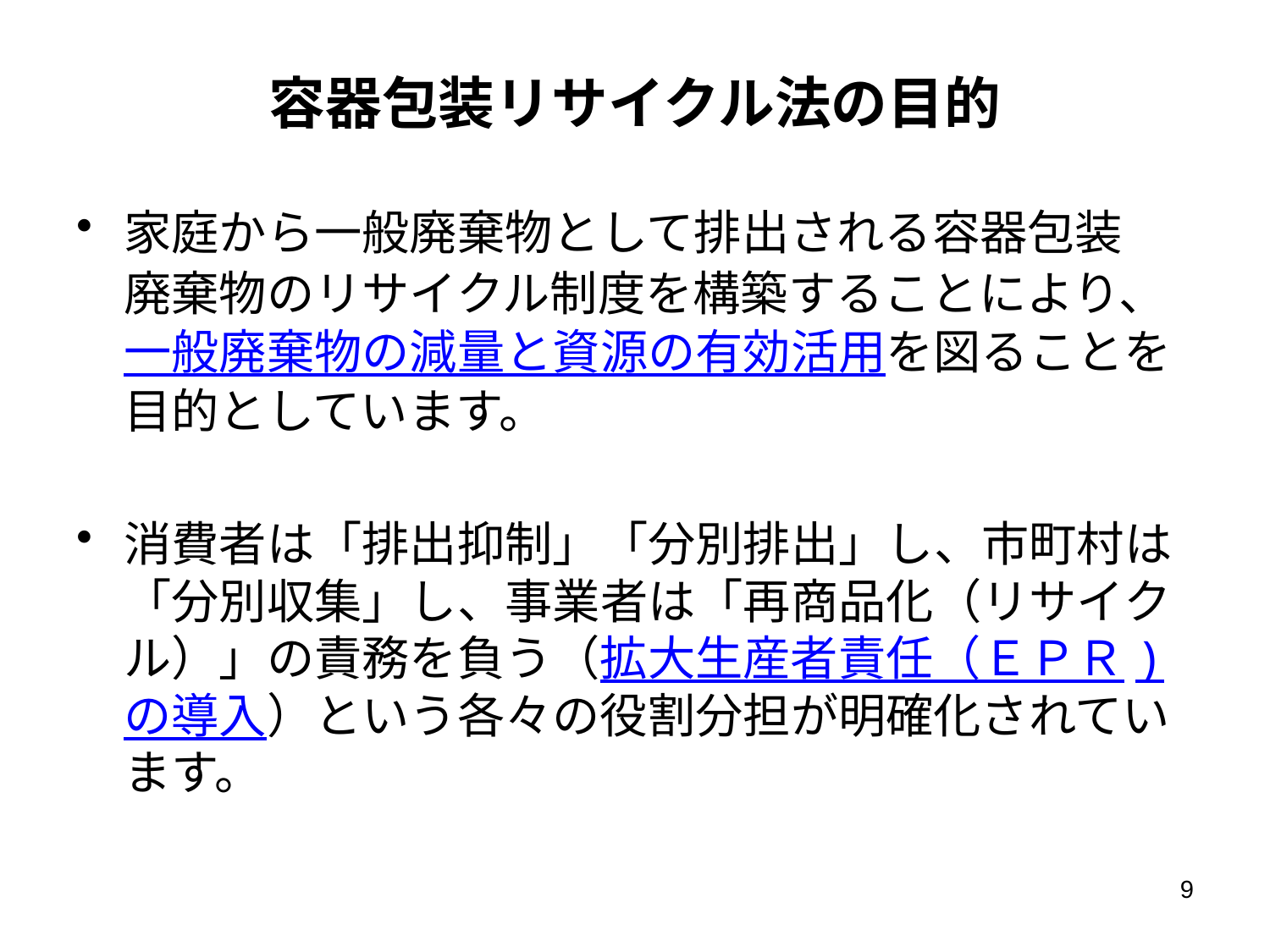

# 容器包装リサイクル法の目的
家庭から一般廃棄物として排出される容器包装
　廃棄物のリサイクル制度を構築することにより、
　一般廃棄物の減量と資源の有効活用を図ることを
　目的としています。

消費者は「排出抑制」「分別排出」し、市町村は「分別収集」し、事業者は「再商品化（リサイクル）」の責務を負う（拡大生産者責任（ＥＰＲ)の導入）という各々の役割分担が明確化されています。

9